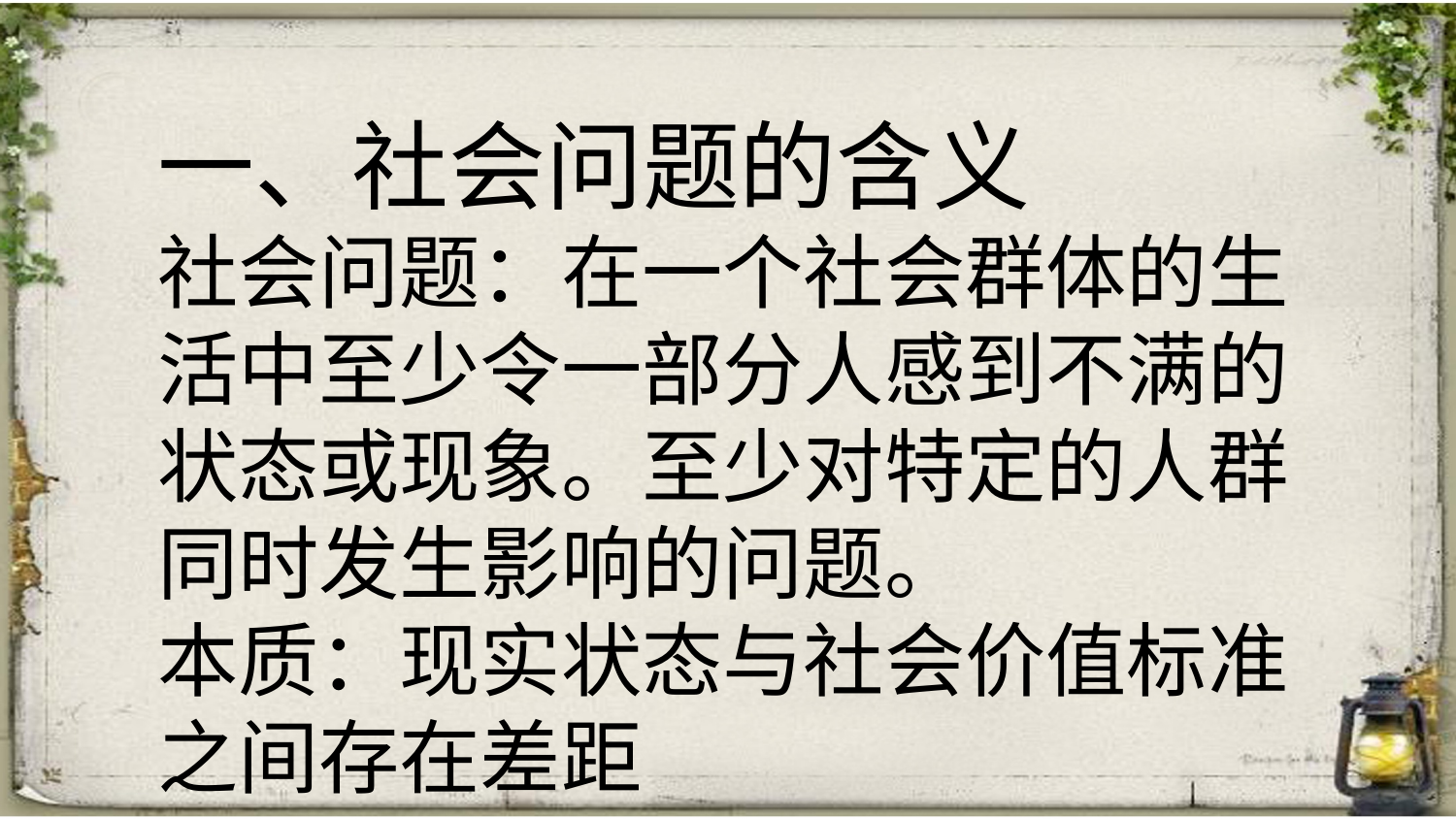

一、社会问题的含义
社会问题：在一个社会群体的生活中至少令一部分人感到不满的状态或现象。至少对特定的人群同时发生影响的问题。
本质：现实状态与社会价值标准之间存在差距